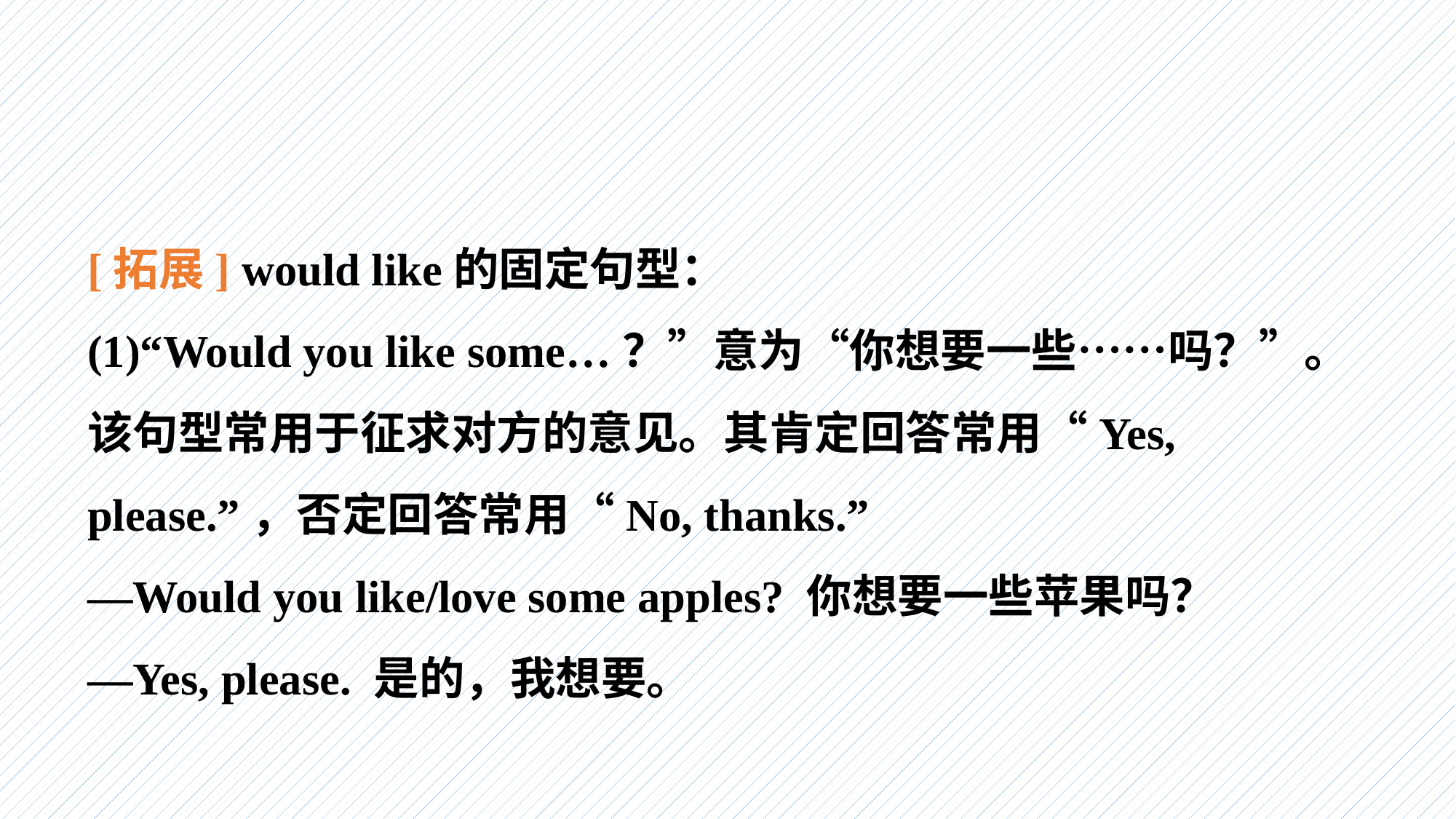

[拓展] would like的固定句型：
(1)“Would you like some…？”意为“你想要一些……吗？”。该句型常用于征求对方的意见。其肯定回答常用“Yes, please.”，否定回答常用“No, thanks.”
—Would you like/love some apples? 你想要一些苹果吗？
—Yes, please. 是的，我想要。